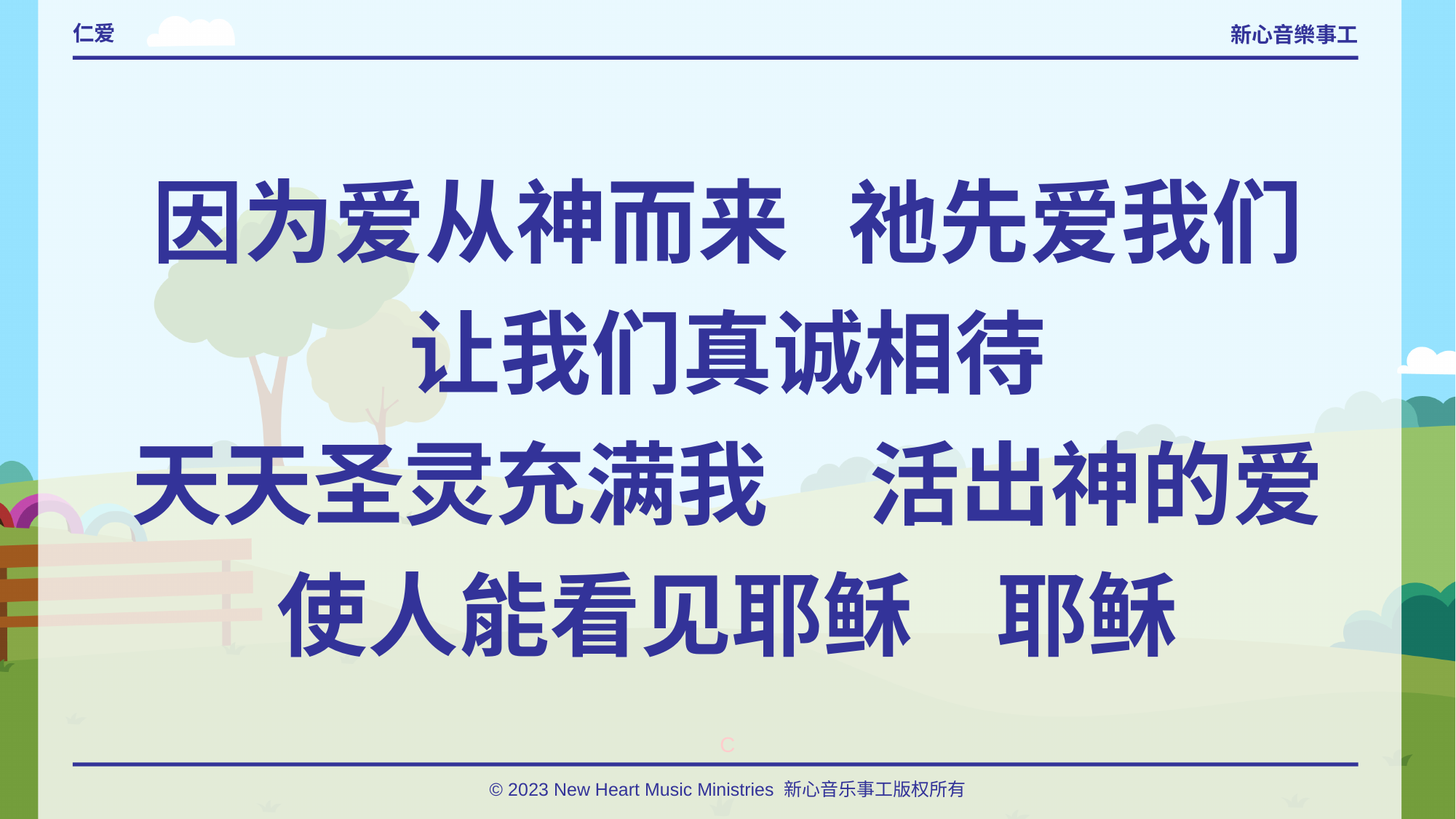

# 仁爱
因为爱从神而来	祂先爱我们
让我们真诚相待
天天圣灵充满我	  活出神的爱
使人能看见耶稣    耶稣
C
© 2023 New Heart Music Ministries 新心音乐事工版权所有